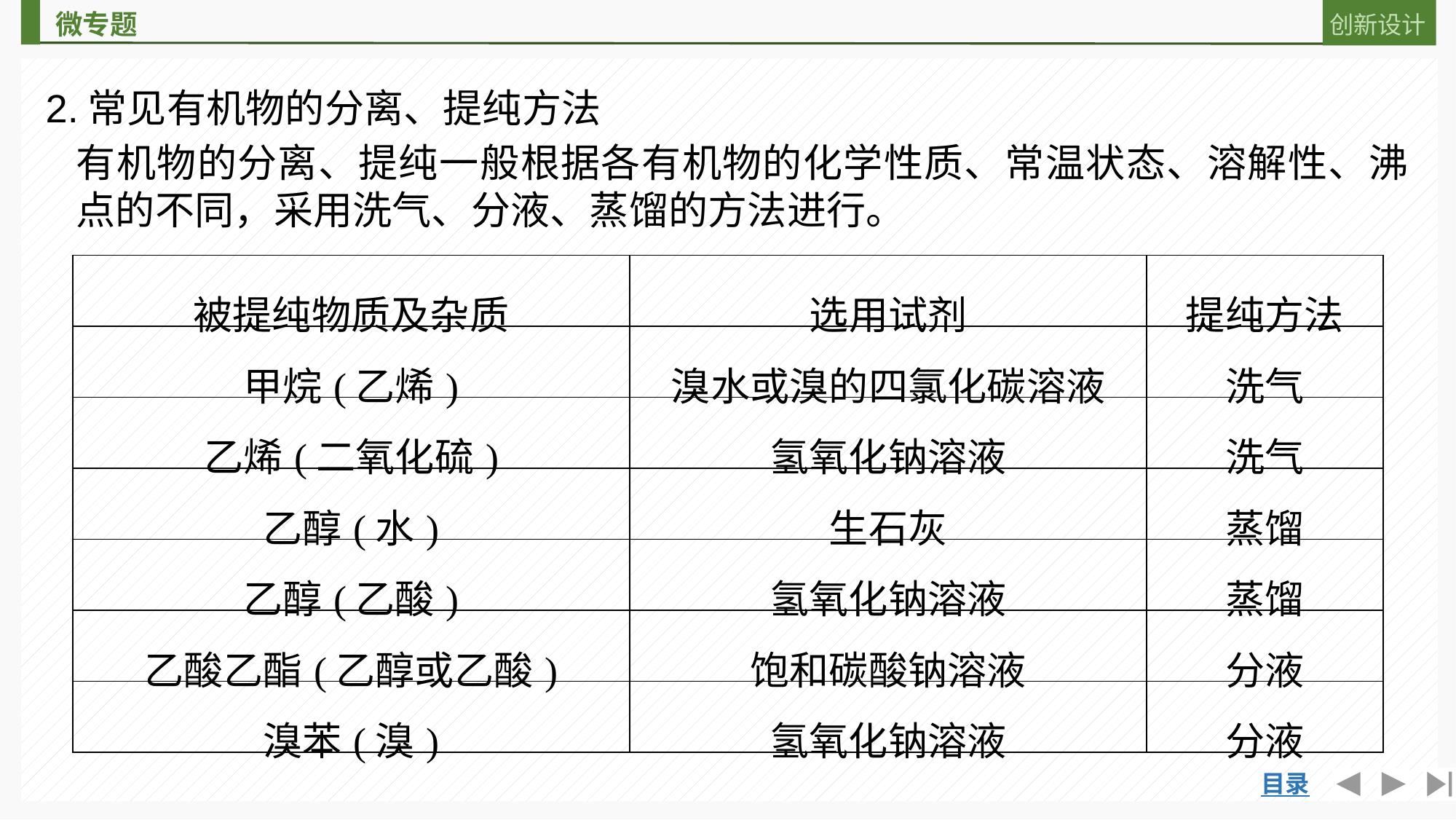

2.常见有机物的分离、提纯方法
有机物的分离、提纯一般根据各有机物的化学性质、常温状态、溶解性、沸点的不同，采用洗气、分液、蒸馏的方法进行。
| 被提纯物质及杂质 | 选用试剂 | 提纯方法 |
| --- | --- | --- |
| 甲烷(乙烯) | 溴水或溴的四氯化碳溶液 | 洗气 |
| 乙烯(二氧化硫) | 氢氧化钠溶液 | 洗气 |
| 乙醇(水) | 生石灰 | 蒸馏 |
| 乙醇(乙酸) | 氢氧化钠溶液 | 蒸馏 |
| 乙酸乙酯(乙醇或乙酸) | 饱和碳酸钠溶液 | 分液 |
| 溴苯(溴) | 氢氧化钠溶液 | 分液 |